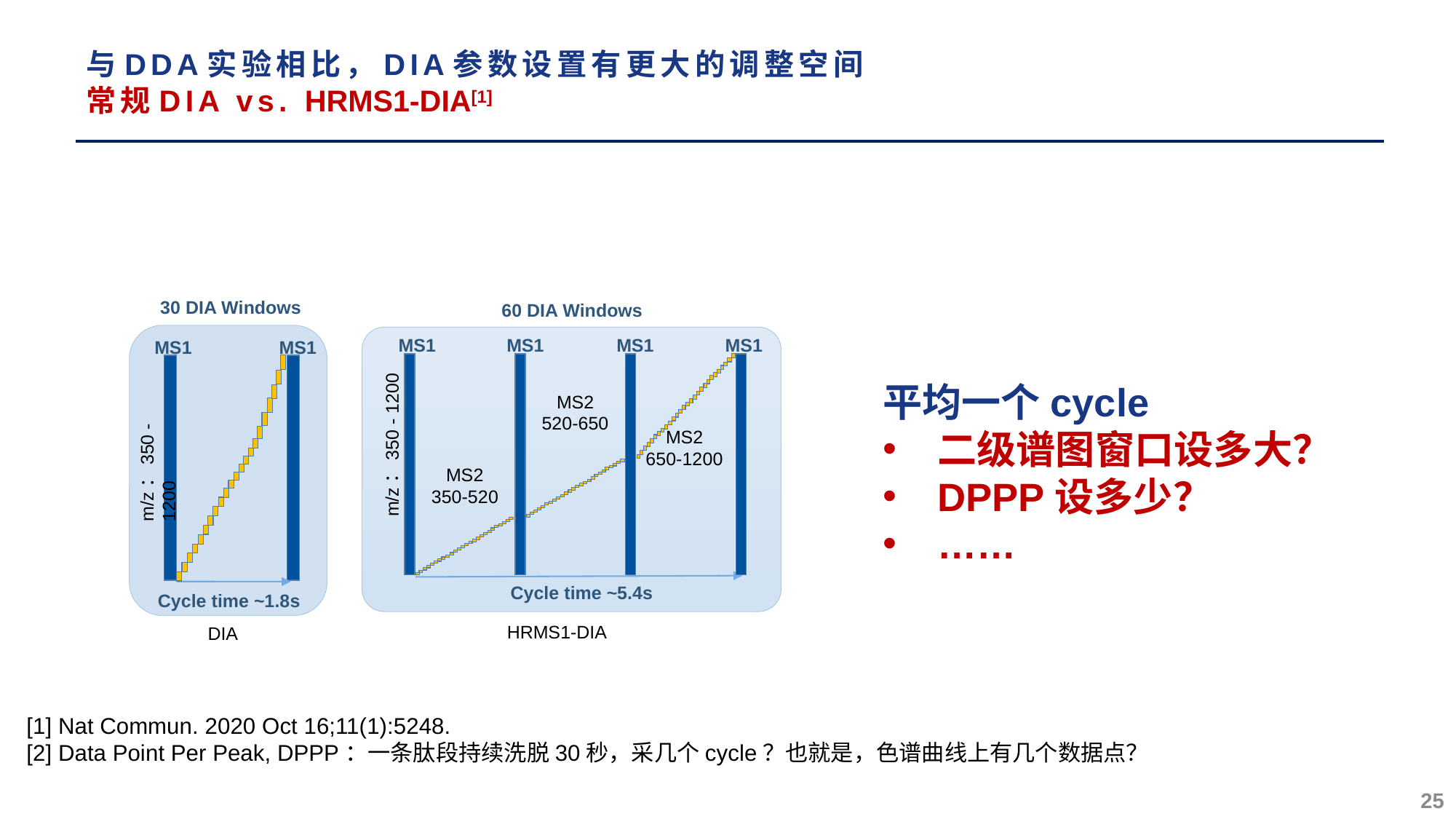

# 与DDA实验相比，DIA参数设置有更大的调整空间 常规DIA vs. HRMS1-DIA[1]
30 DIA Windows
60 DIA Windows

MS1

m/z：350 - 1200

MS1
MS1
MS1

m/z：350 - 1200
MS2
520-650
MS2
650-1200

MS2
350-520

Cycle time ~5.4s
MS1
MS1
平均一个cycle
二级谱图窗口设多大？
DPPP设多少？
……
Cycle time ~1.8s
HRMS1-DIA
DIA
[1] Nat Commun. 2020 Oct 16;11(1):5248.
[2] Data Point Per Peak, DPPP：一条肽段持续洗脱30秒，采几个cycle？也就是，色谱曲线上有几个数据点？
25